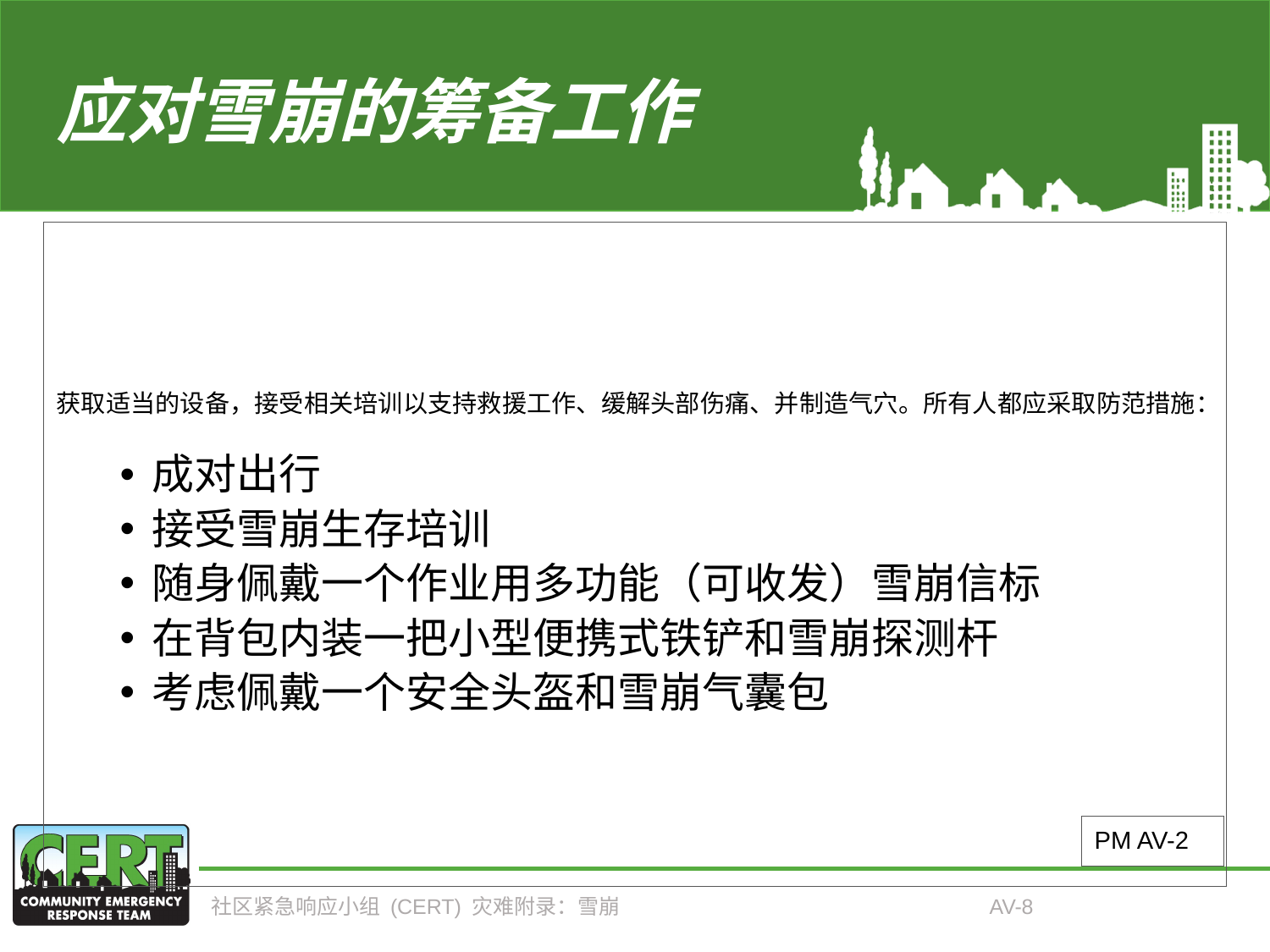

# 应对雪崩的筹备工作
获取适当的设备，接受相关培训以支持救援工作、缓解头部伤痛、并制造气穴。所有人都应采取防范措施：
成对出行
接受雪崩生存培训
随身佩戴一个作业用多功能（可收发）雪崩信标
在背包内装一把小型便携式铁铲和雪崩探测杆
考虑佩戴一个安全头盔和雪崩气囊包
PM AV-2
社区紧急响应小组 (CERT) 灾难附录：雪崩
AV-8